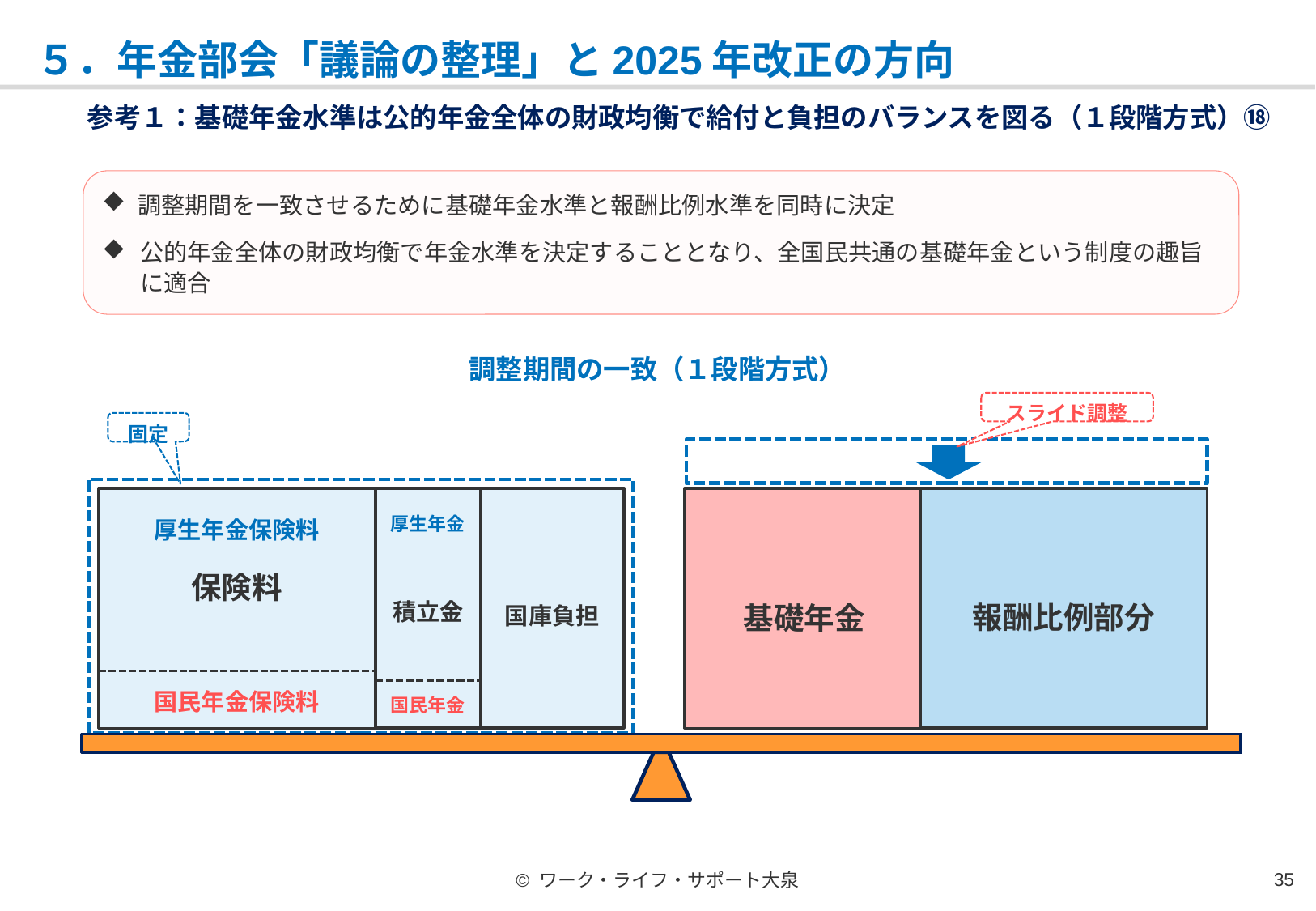

# ５．年金部会「議論の整理」と2025年改正の方向
参考１：基礎年金水準は公的年金全体の財政均衡で給付と負担のバランスを図る（１段階方式）⑱
調整期間を一致させるために基礎年金水準と報酬比例水準を同時に決定

公的年金全体の財政均衡で年金水準を決定することとなり、全国民共通の基礎年金という制度の趣旨に適合
調整期間の一致（１段階方式）
スライド調整
固定

厚生年金

積立金

国民年金
国庫負担
報酬比例部分
厚生年金保険料
保険料

国民年金保険料
基礎年金

© ワーク・ライフ・サポート大泉
35